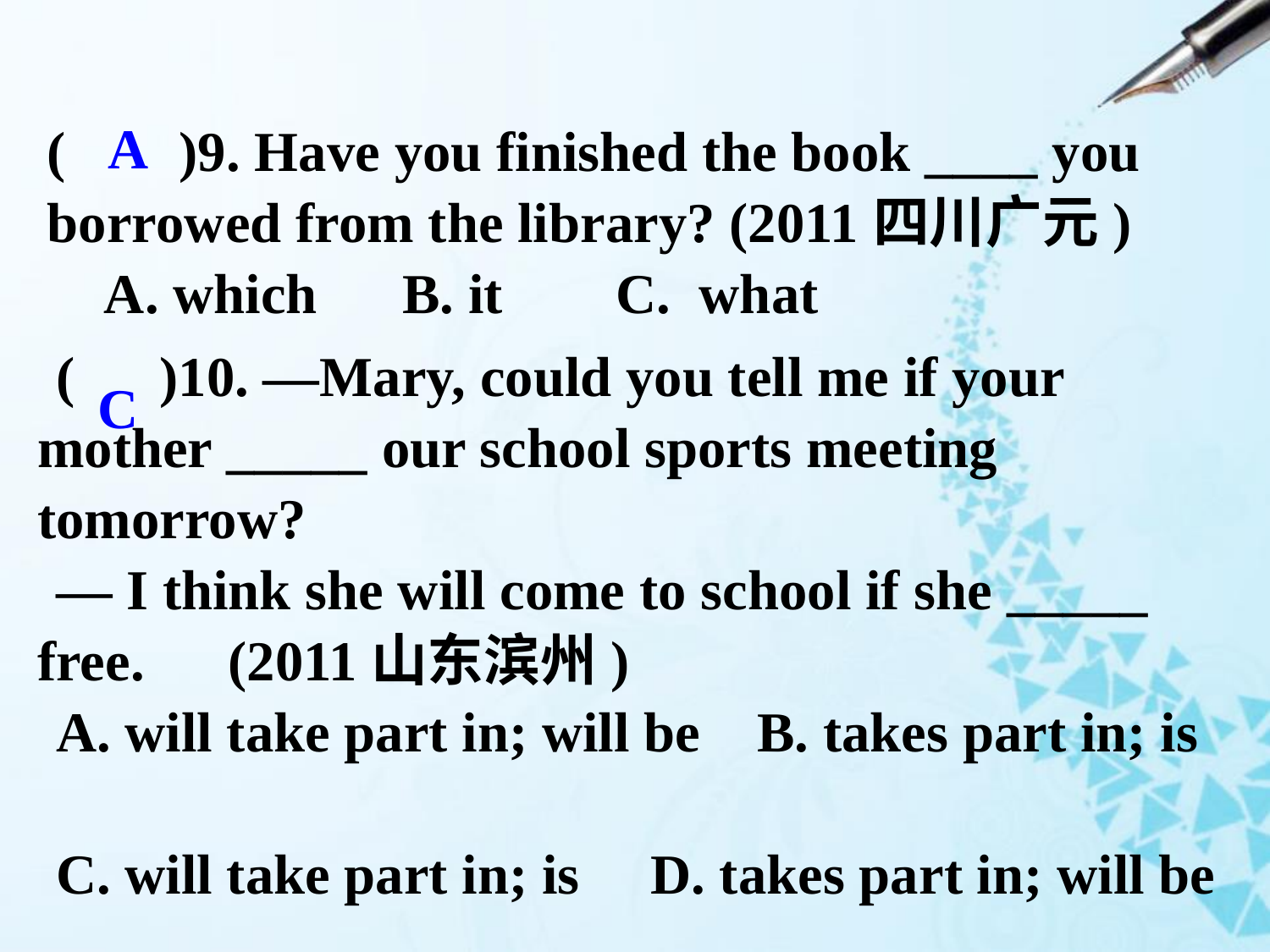

(        )9. Have you finished the book ____ you borrowed from the library? (2011四川广元)
    A. which      B. it        C.  what
A
C
(      )10. —Mary, could you tell me if your mother _____ our school sports meeting tomorrow?
— I think she will come to school if she _____ free.　(2011山东滨州)
A. will take part in; will be    B. takes part in; is
C. will take part in; is     D. takes part in; will be